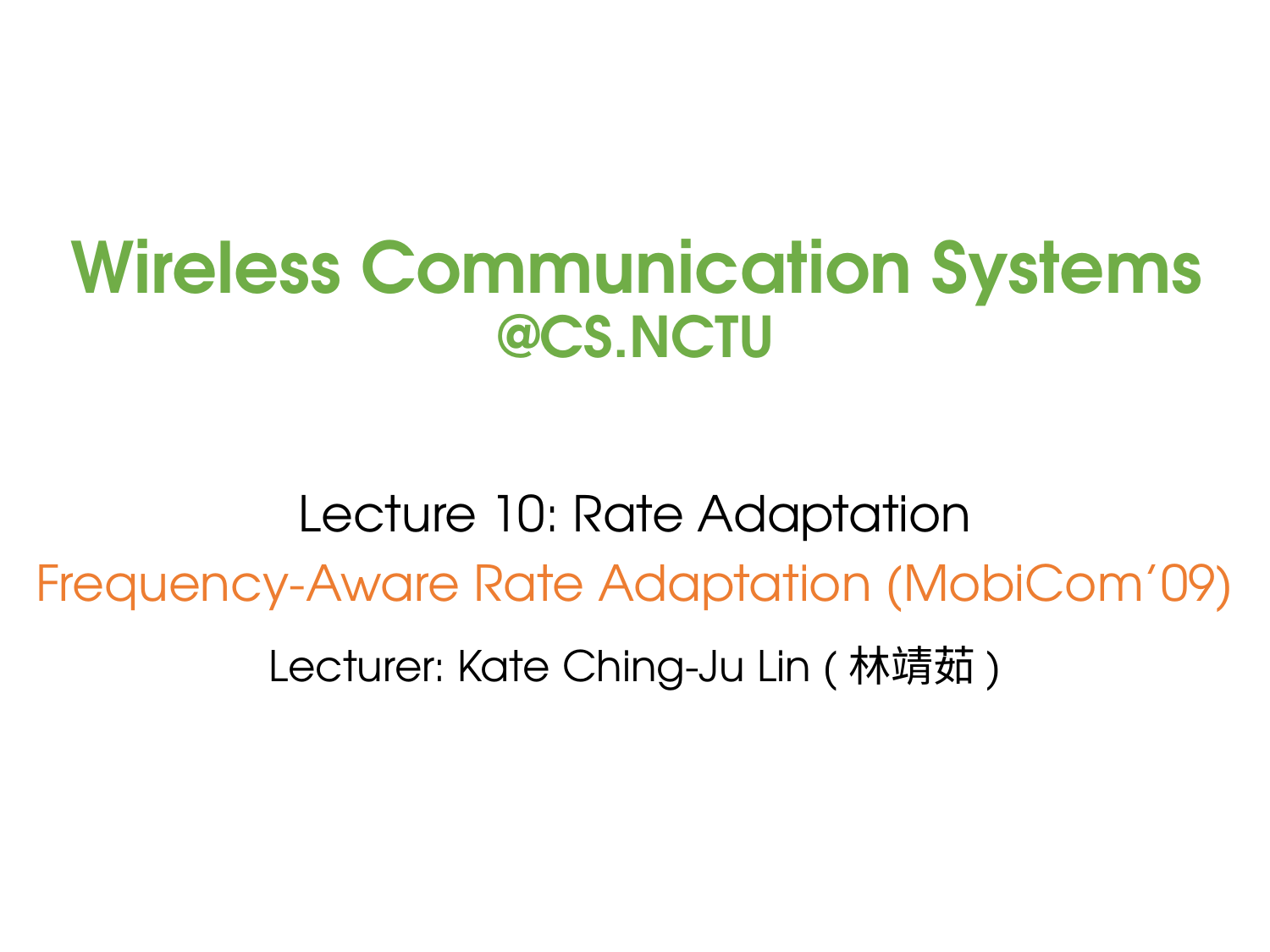

# Wireless Communication Systems @CS.NCTU
Lecture 10: Rate Adaptation
Frequency-Aware Rate Adaptation (MobiCom’09)
Lecturer: Kate Ching-Ju Lin (林靖茹)